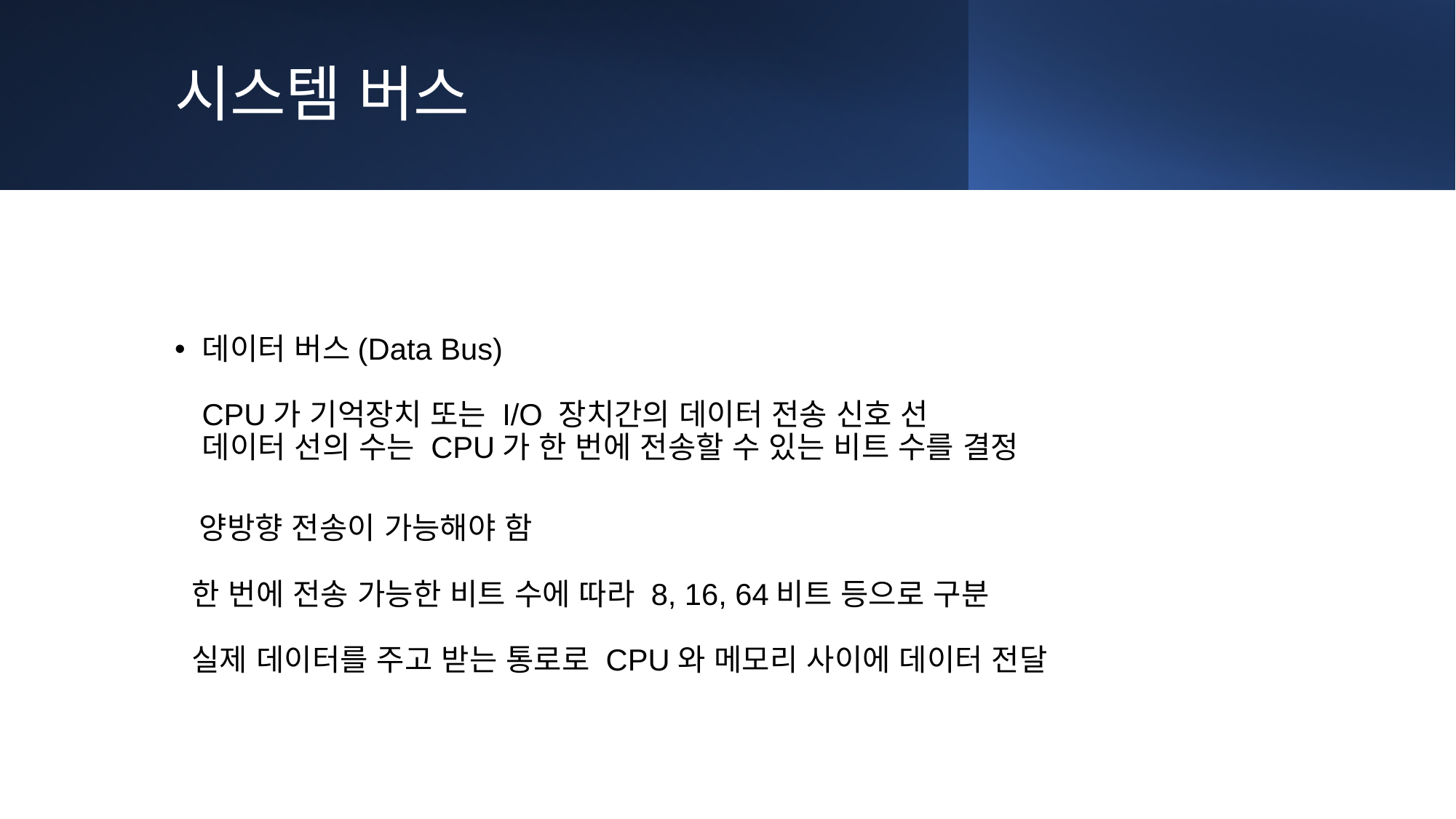

# 시스템 버스

데이터 버스(Data Bus)
CPU가 기억장치 또는 I/O 장치간의 데이터 전송 신호 선
데이터 선의 수는 CPU가 한 번에 전송할 수 있는 비트 수를 결정
  양방향 전송이 가능해야 함
  한 번에 전송 가능한 비트 수에 따라 8, 16, 64비트 등으로 구분
  실제 데이터를 주고 받는 통로로 CPU와 메모리 사이에 데이터 전달